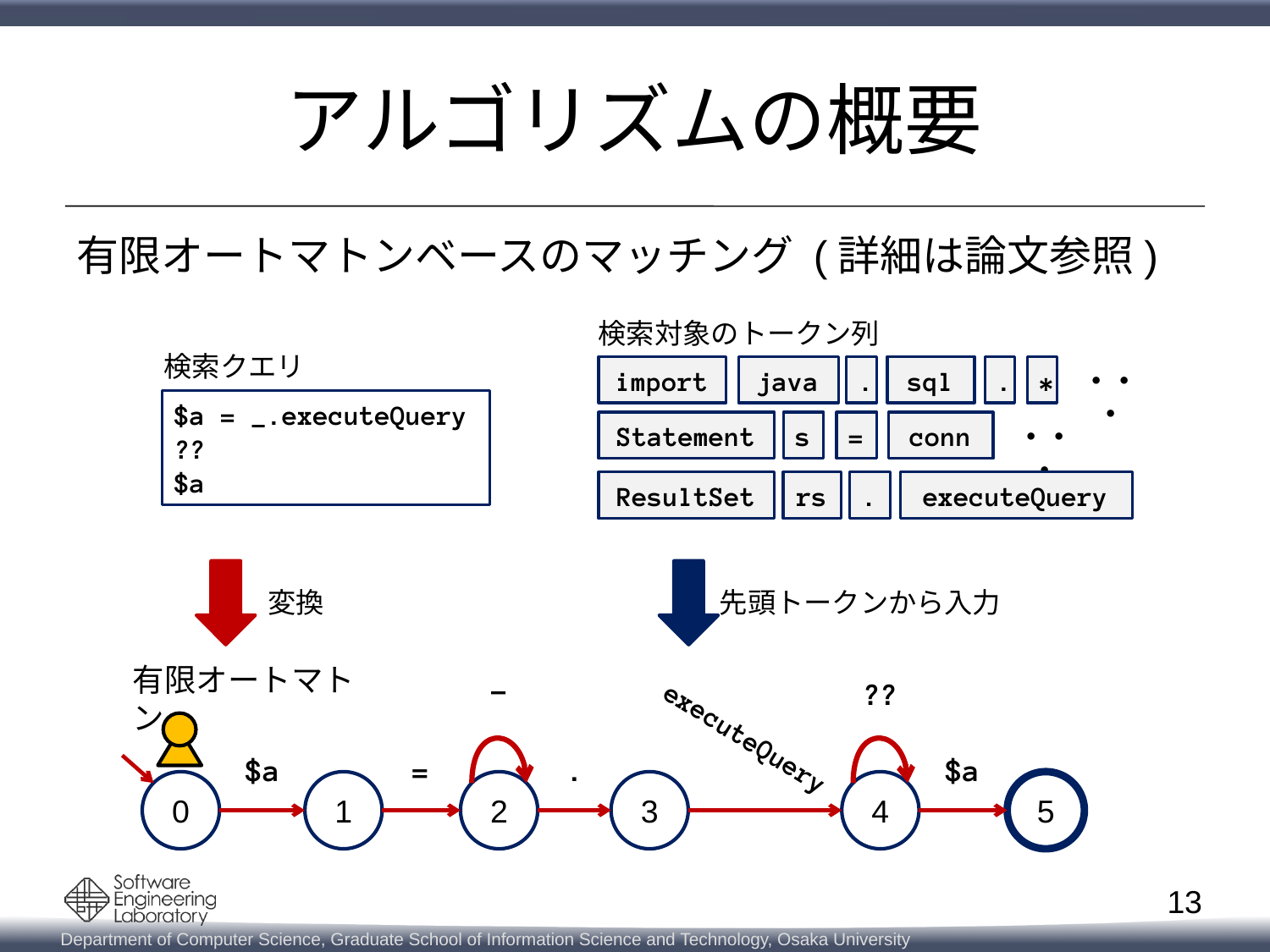

# アルゴリズムの概要
有限オートマトンベースのマッチング (詳細は論文参照)
検索対象のトークン列
検索クエリ
import
java
.
sql
.
*
・・・
$a = _.executeQuery
??
$a
Statement
s
=
conn
・・・
ResultSet
rs
.
executeQuery

変換
先頭トークンから入力
有限オートマトン
_
??

executeQuery
.
$a
=
$a
0
1
2
3
4
5
13